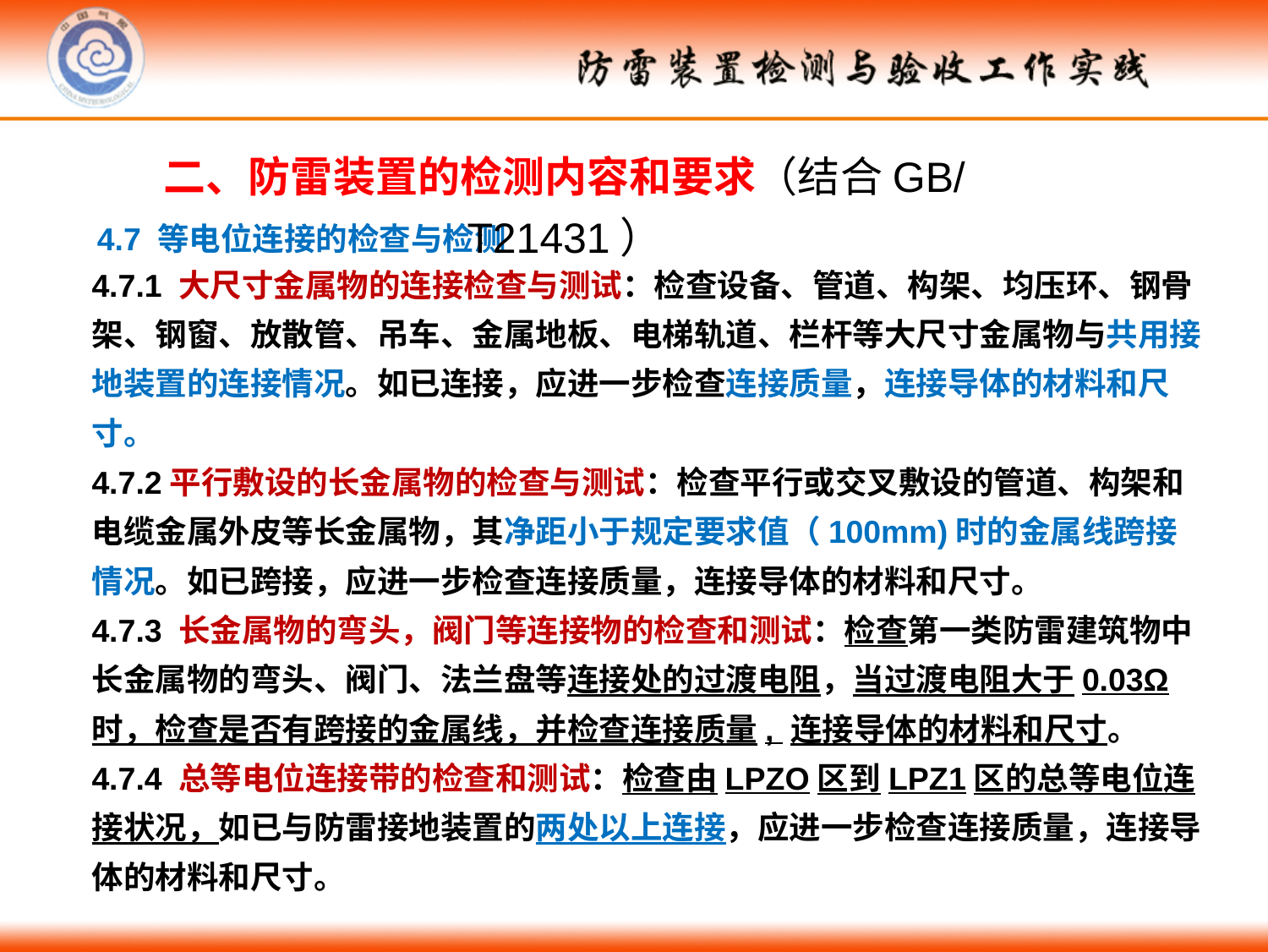

二、防雷装置的检测内容和要求（结合GB/T21431）
4.7 等电位连接的检查与检测
4.7.1 大尺寸金属物的连接检查与测试：检查设备、管道、构架、均压环、钢骨架、钢窗、放散管、吊车、金属地板、电梯轨道、栏杆等大尺寸金属物与共用接地装置的连接情况。如已连接，应进一步检查连接质量，连接导体的材料和尺寸。
4.7.2平行敷设的长金属物的检查与测试：检查平行或交叉敷设的管道、构架和电缆金属外皮等长金属物，其净距小于规定要求值（100mm)时的金属线跨接情况。如已跨接，应进一步检查连接质量，连接导体的材料和尺寸。
4.7.3 长金属物的弯头，阀门等连接物的检查和测试：检查第一类防雷建筑物中长金属物的弯头、阀门、法兰盘等连接处的过渡电阻，当过渡电阻大于0.03Ω时，检查是否有跨接的金属线，并检查连接质量, 连接导体的材料和尺寸。
4.7.4 总等电位连接带的检查和测试：检查由LPZO区到LPZ1区的总等电位连接状况，如已与防雷接地装置的两处以上连接，应进一步检查连接质量，连接导体的材料和尺寸。